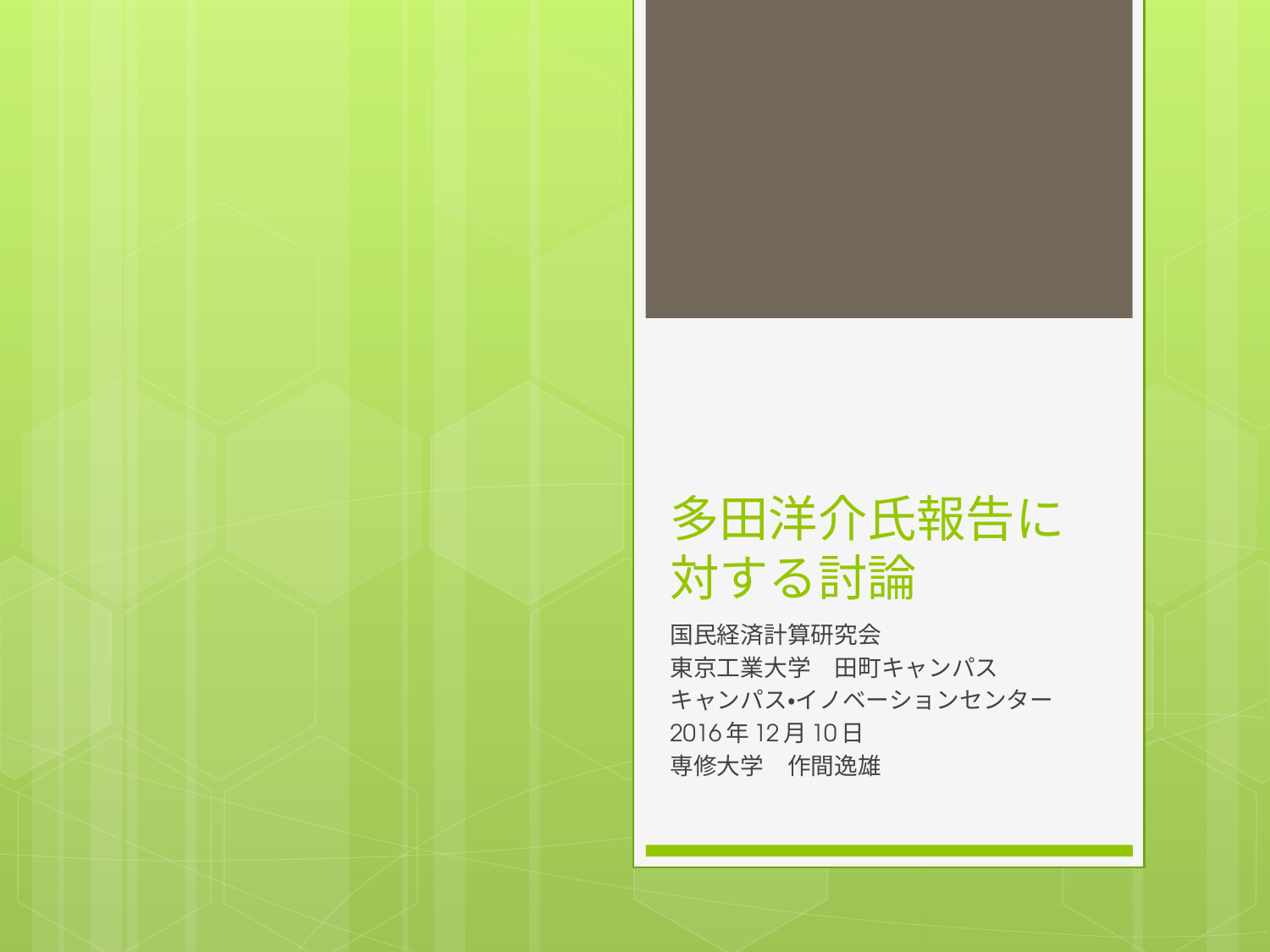

# 多田洋介氏報告に対する討論
国民経済計算研究会
東京工業大学　田町キャンパス
キャンパス・イノベーションセンター
2016年12月10日
専修大学　作間逸雄